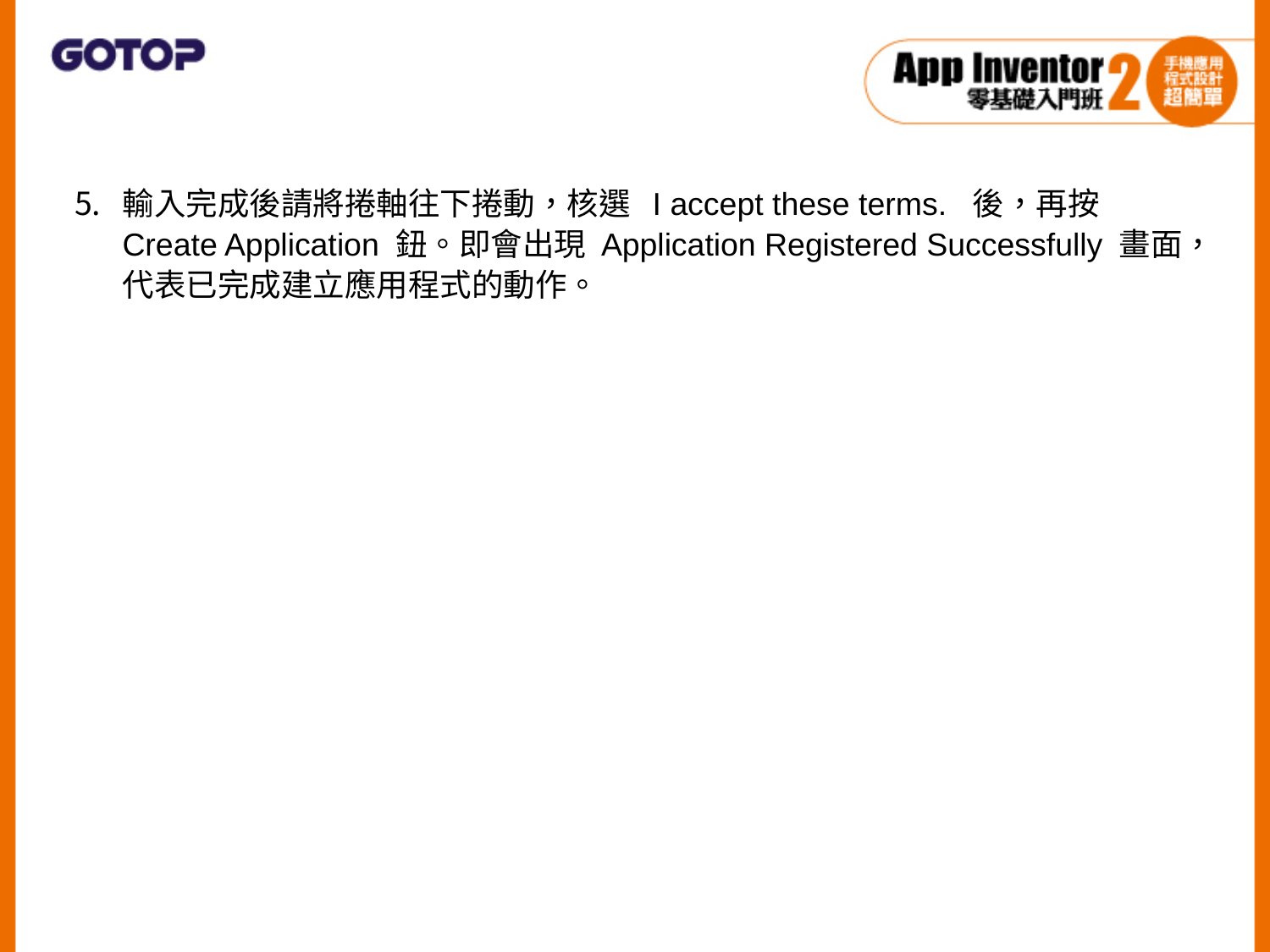

輸入完成後請將捲軸往下捲動，核選  I accept these terms.  後，再按 Create Application 鈕。即會出現 Application Registered Successfully 畫面，代表已完成建立應用程式的動作。